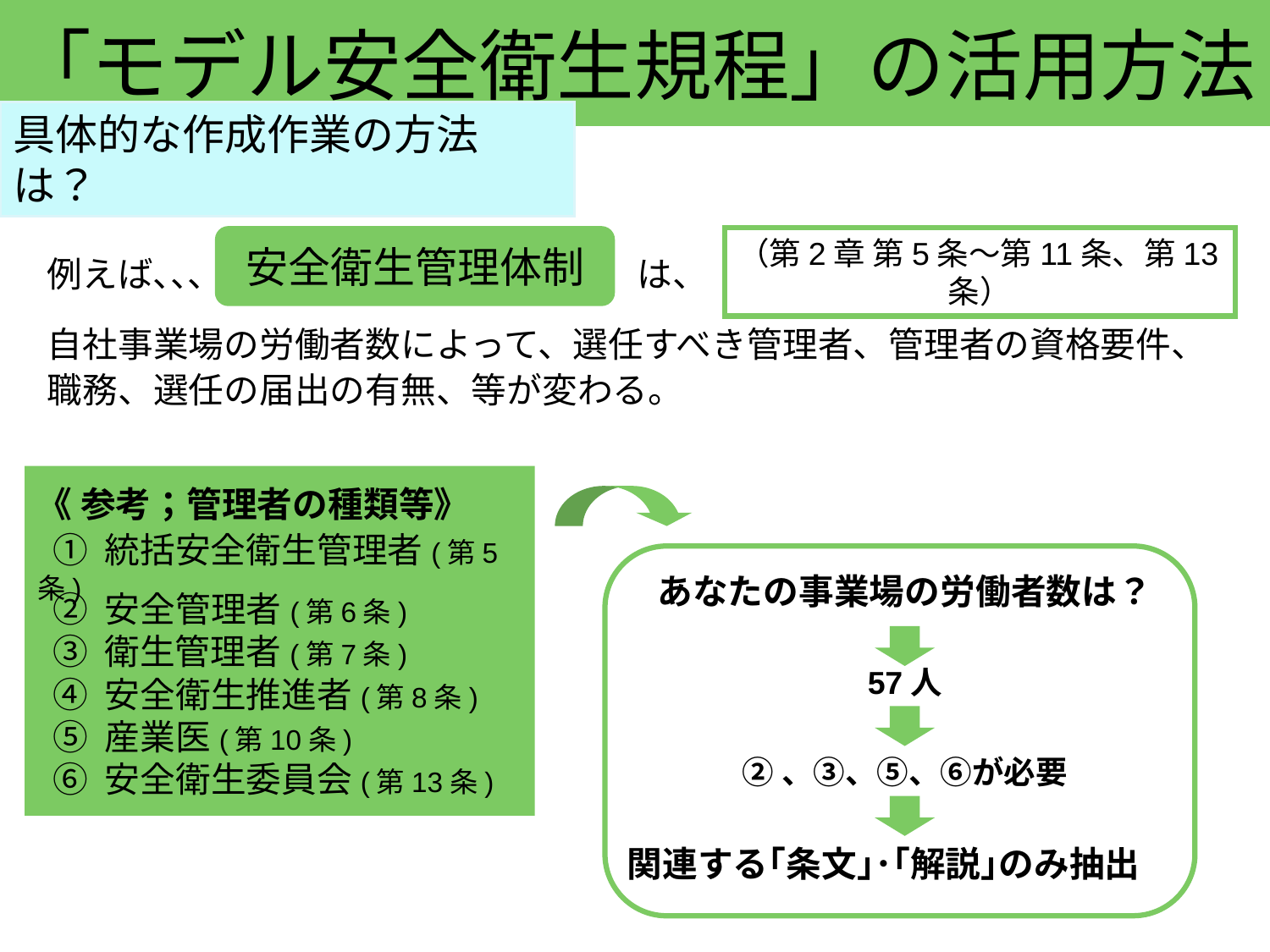

「モデル安全衛生規程」の活用方法
具体的な作成作業の方法は？
安全衛生管理体制
例えば､､､
は、
（第2章 第5条～第11条、第13条）
自社事業場の労働者数によって、選任すべき管理者、管理者の資格要件、
職務、選任の届出の有無、等が変わる。

《 参考；管理者の種類等》

  ① 統括安全衛生管理者(第5条)

あなたの事業場の労働者数は？

57人

②、③、⑤、⑥が必要

関連する｢条文｣･｢解説｣のみ抽出
  ② 安全管理者(第6条)
  ③ 衛生管理者(第7条)
  ④ 安全衛生推進者(第8条)
  ⑤ 産業医(第10条)
  ⑥ 安全衛生委員会(第13条)